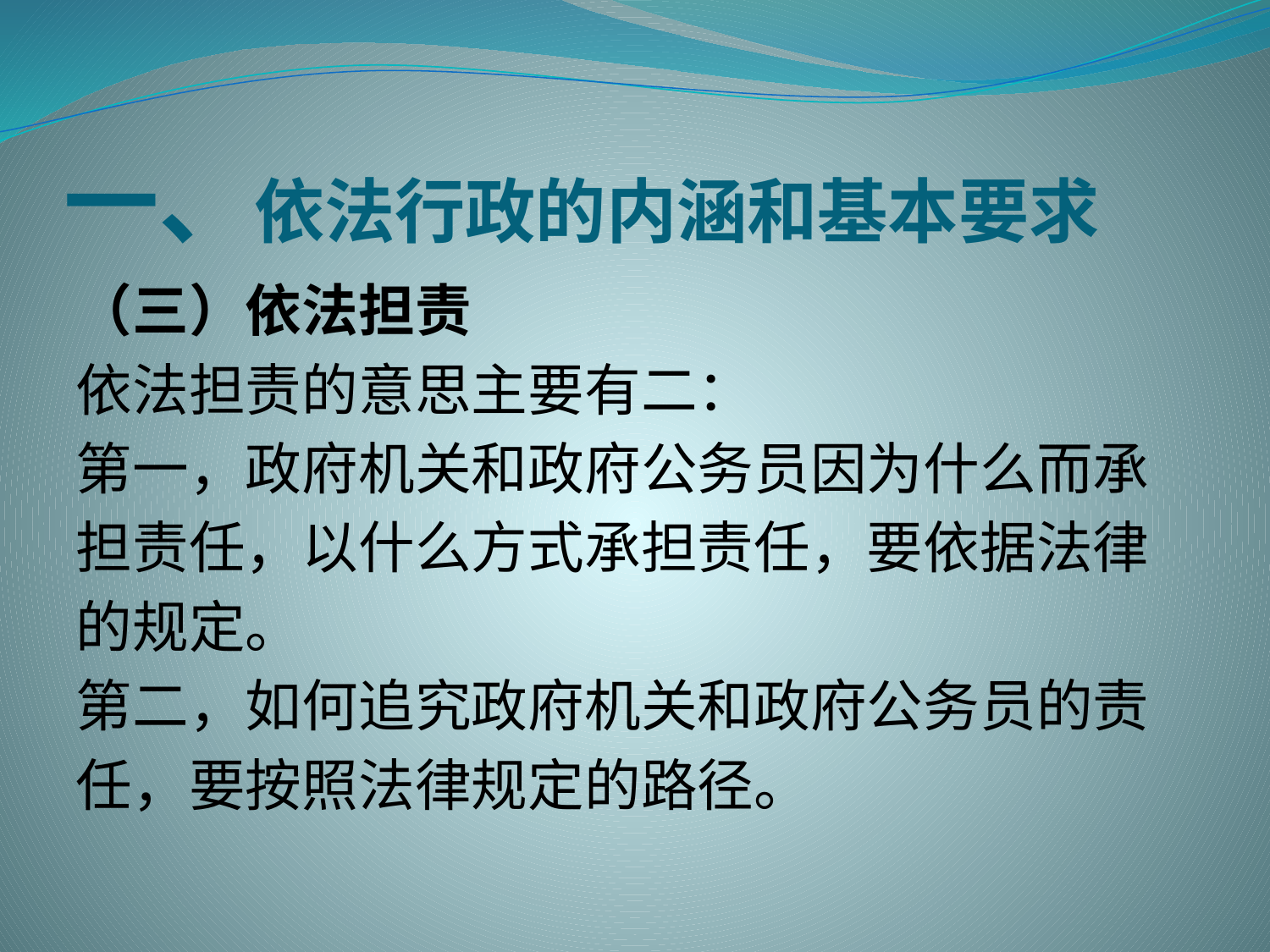

# 一、依法行政的内涵和基本要求
（三）依法担责
依法担责的意思主要有二：
第一，政府机关和政府公务员因为什么而承
担责任，以什么方式承担责任，要依据法律
的规定。
第二，如何追究政府机关和政府公务员的责
任，要按照法律规定的路径。